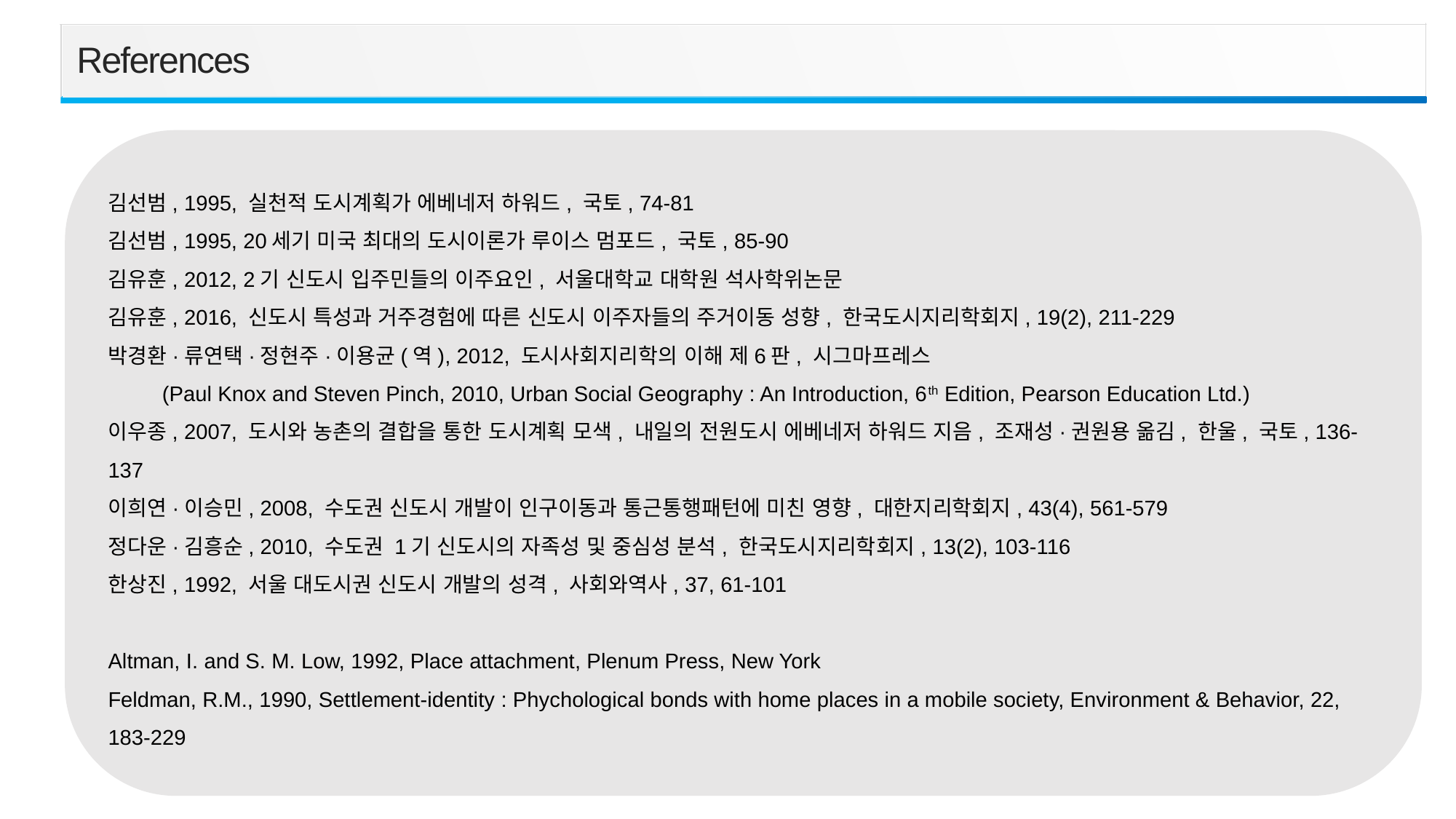

References
김선범, 1995, 실천적 도시계획가 에베네저 하워드, 국토, 74-81
김선범, 1995, 20세기 미국 최대의 도시이론가 루이스 멈포드, 국토, 85-90
김유훈, 2012, 2기 신도시 입주민들의 이주요인, 서울대학교 대학원 석사학위논문
김유훈, 2016, 신도시 특성과 거주경험에 따른 신도시 이주자들의 주거이동 성향, 한국도시지리학회지, 19(2), 211-229
박경환·류연택·정현주·이용균(역), 2012, 도시사회지리학의 이해 제6판, 시그마프레스
         (Paul Knox and Steven Pinch, 2010, Urban Social Geography : An Introduction, 6th Edition, Pearson Education Ltd.)
이우종, 2007, 도시와 농촌의 결합을 통한 도시계획 모색, 내일의 전원도시 에베네저 하워드 지음, 조재성·권원용 옮김, 한울, 국토, 136-137
이희연·이승민, 2008, 수도권 신도시 개발이 인구이동과 통근통행패턴에 미친 영향, 대한지리학회지, 43(4), 561-579
정다운·김흥순, 2010, 수도권 1기 신도시의 자족성 및 중심성 분석, 한국도시지리학회지, 13(2), 103-116
한상진, 1992, 서울 대도시권 신도시 개발의 성격, 사회와역사, 37, 61-101

Altman, I. and S. M. Low, 1992, Place attachment, Plenum Press, New York
Feldman, R.M., 1990, Settlement-identity : Phychological bonds with home places in a mobile society, Environment & Behavior, 22, 183-229
16